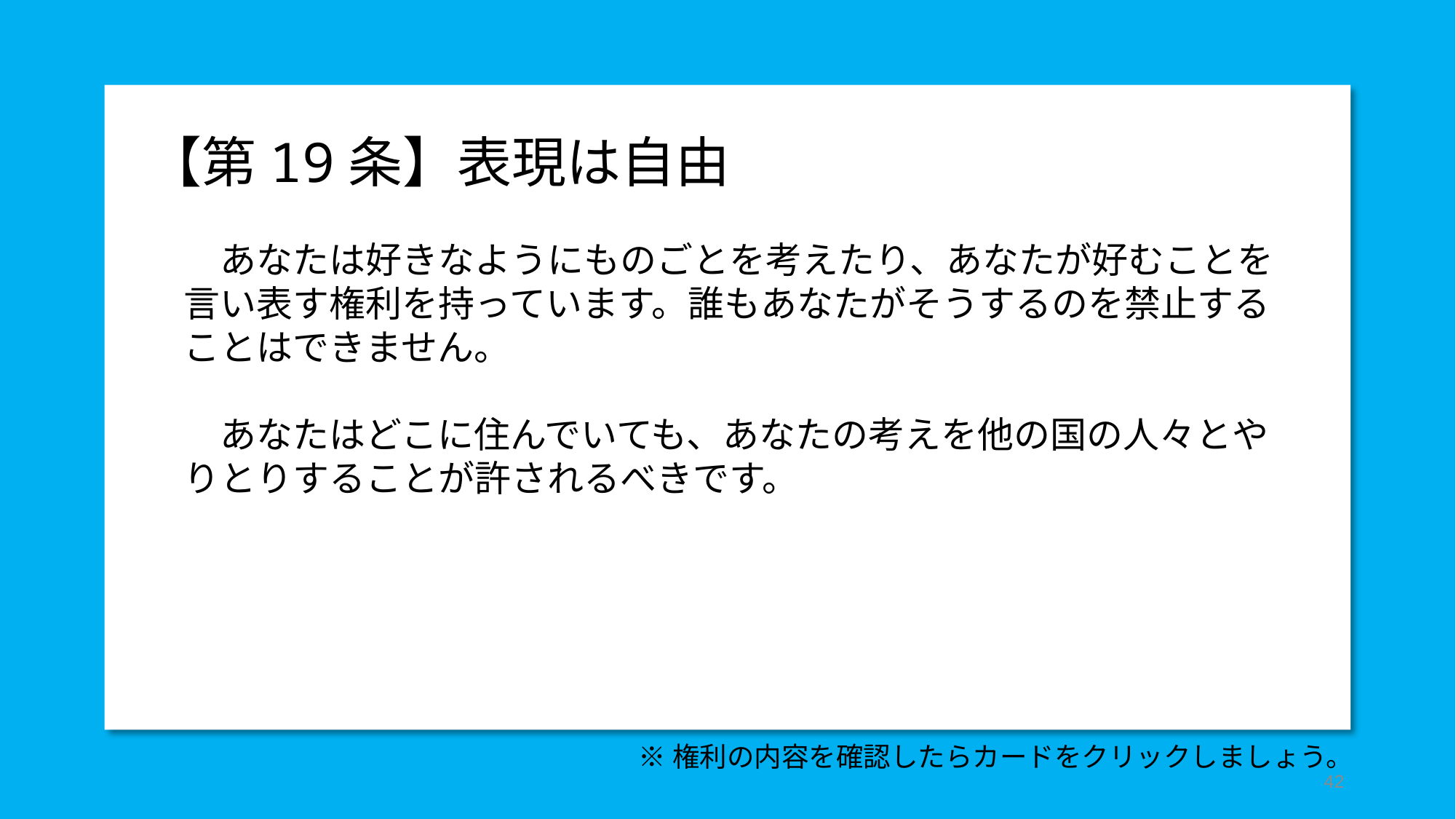

【第19条】表現は自由

　　あなたは好きなようにものごとを考えたり、あなたが好むことを
　言い表す権利を持っています。誰もあなたがそうするのを禁止する
　ことはできません。

　　あなたはどこに住んでいても、あなたの考えを他の国の人々とや
　りとりすることが許されるべきです。
※権利の内容を確認したらカードをクリックしましょう。
42